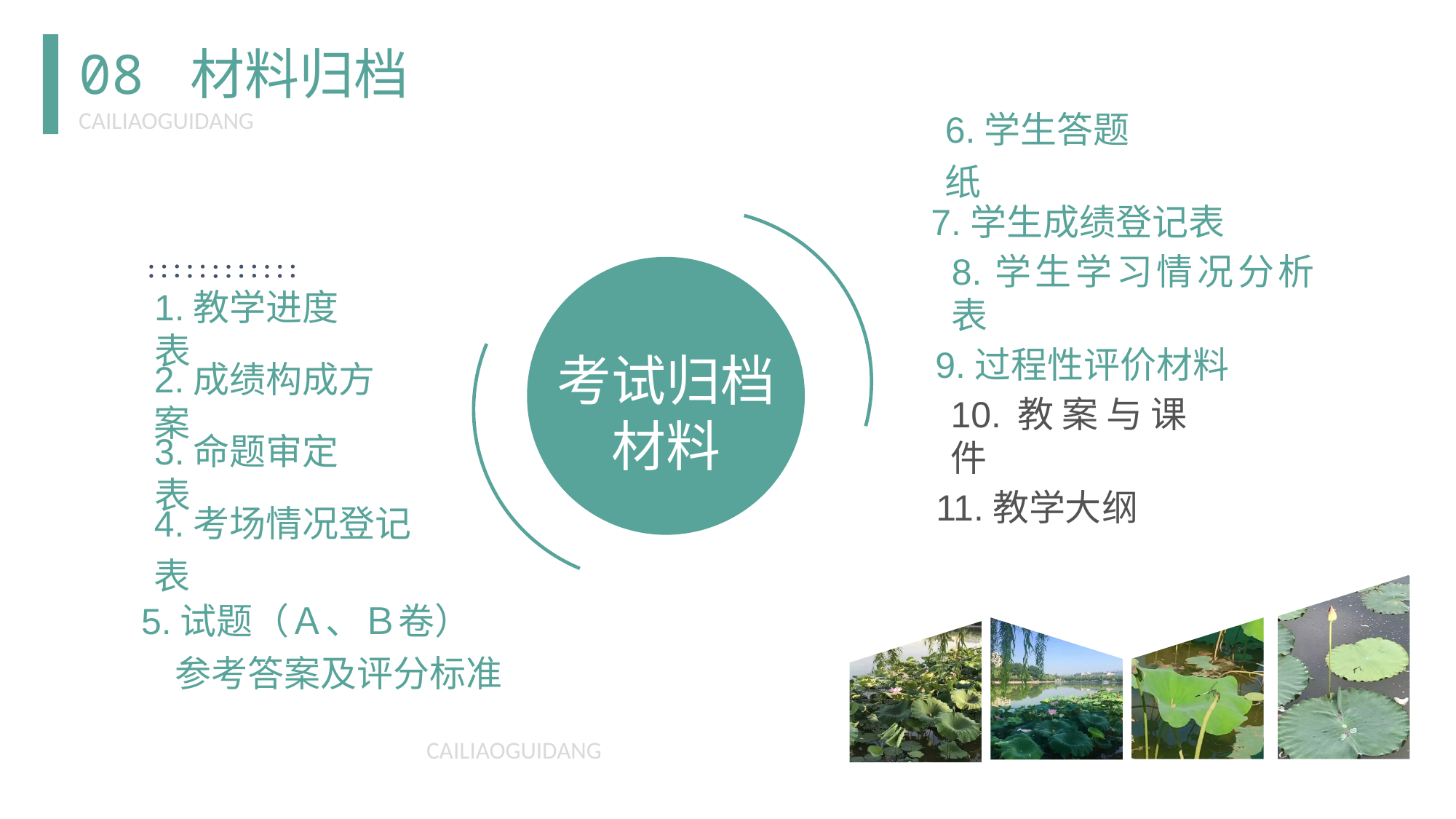

08 材料归档

CAILIAOGUIDANG
6.学生答题纸
7.学生成绩登记表
8.学生学习情况分析表
9.过程性评价材料
10.教案与课件
11.教学大纲

考试归档材料

1.教学进度表
2.成绩构成方案
3.命题审定表
4.考场情况登记表
5.试题（Ａ、Ｂ卷）
   参考答案及评分标准

CAILIAOGUIDANG